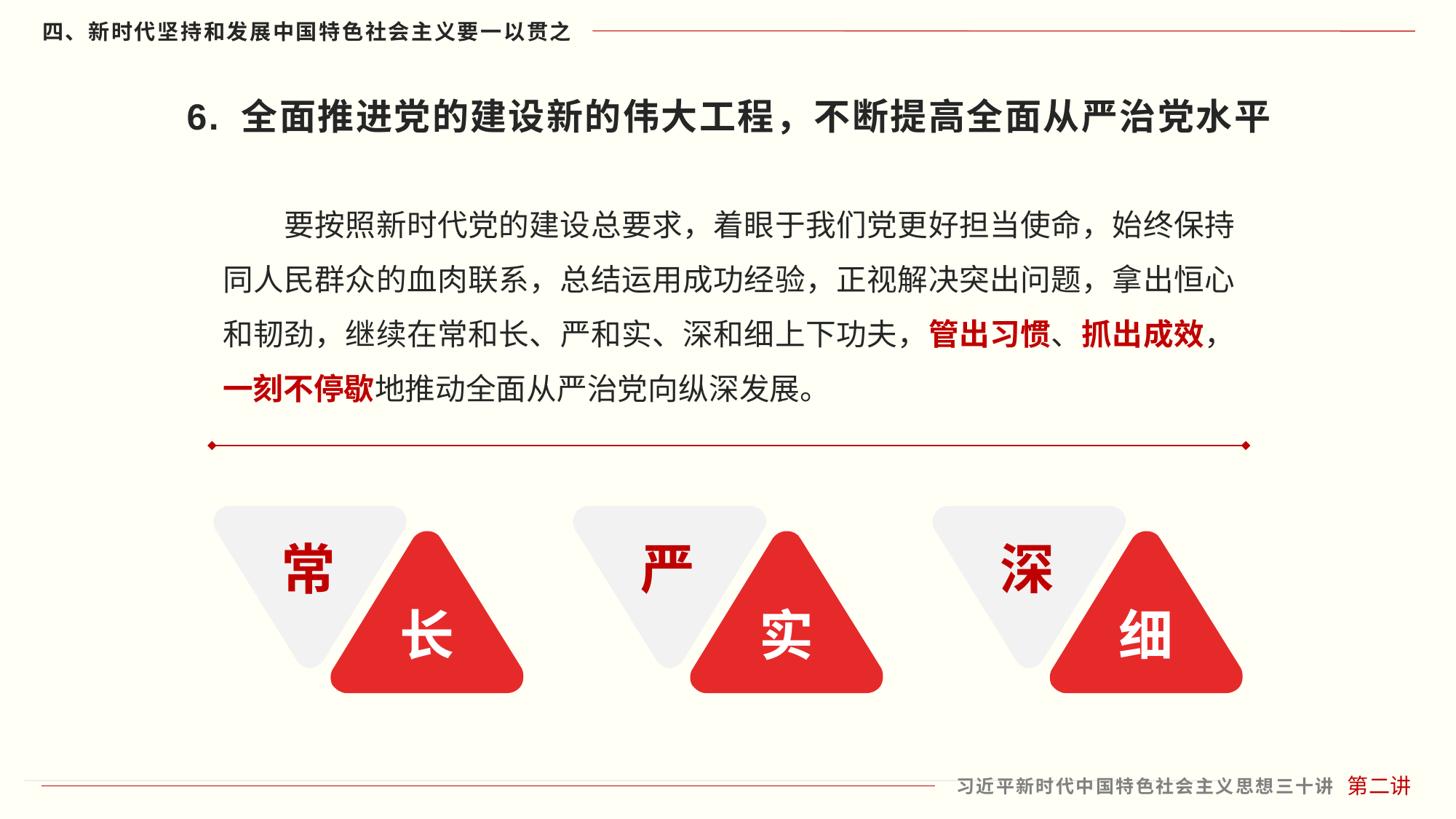

6. 全面推进党的建设新的伟大工程，不断提高全面从严治党水平
　　要按照新时代党的建设总要求，着眼于我们党更好担当使命，始终保持同人民群众的血肉联系，总结运用成功经验，正视解决突出问题，拿出恒心和韧劲，继续在常和长、严和实、深和细上下功夫，管出习惯、抓出成效，一刻不停歇地推动全面从严治党向纵深发展。

深
细

常
长

严
实